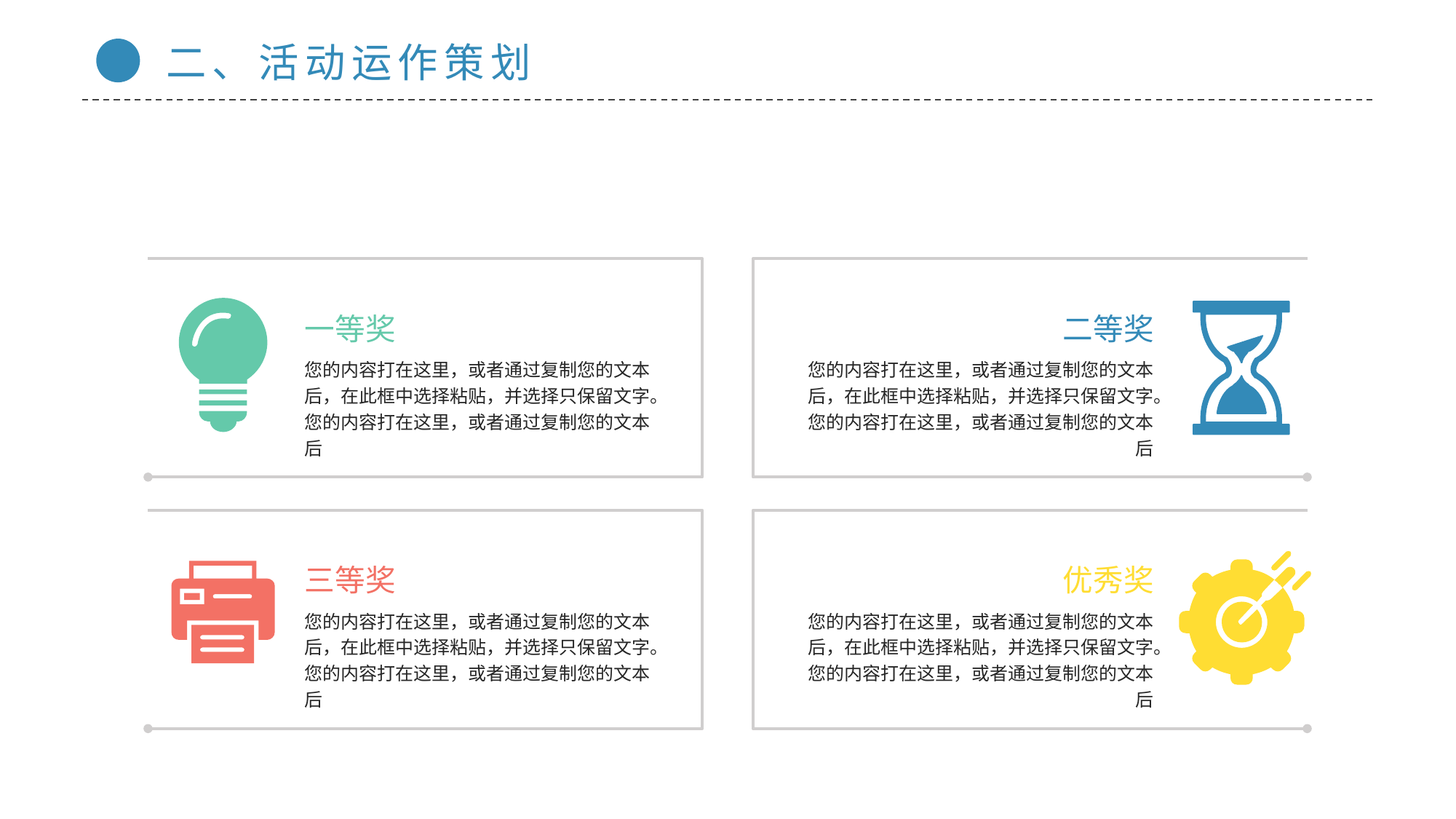

二、活动运作策划

一等奖
二等奖

您的内容打在这里，或者通过复制您的文本后，在此框中选择粘贴，并选择只保留文字。您的内容打在这里，或者通过复制您的文本后
您的内容打在这里，或者通过复制您的文本后，在此框中选择粘贴，并选择只保留文字。您的内容打在这里，或者通过复制您的文本后

三等奖
优秀奖

您的内容打在这里，或者通过复制您的文本后，在此框中选择粘贴，并选择只保留文字。您的内容打在这里，或者通过复制您的文本后
您的内容打在这里，或者通过复制您的文本后，在此框中选择粘贴，并选择只保留文字。您的内容打在这里，或者通过复制您的文本后